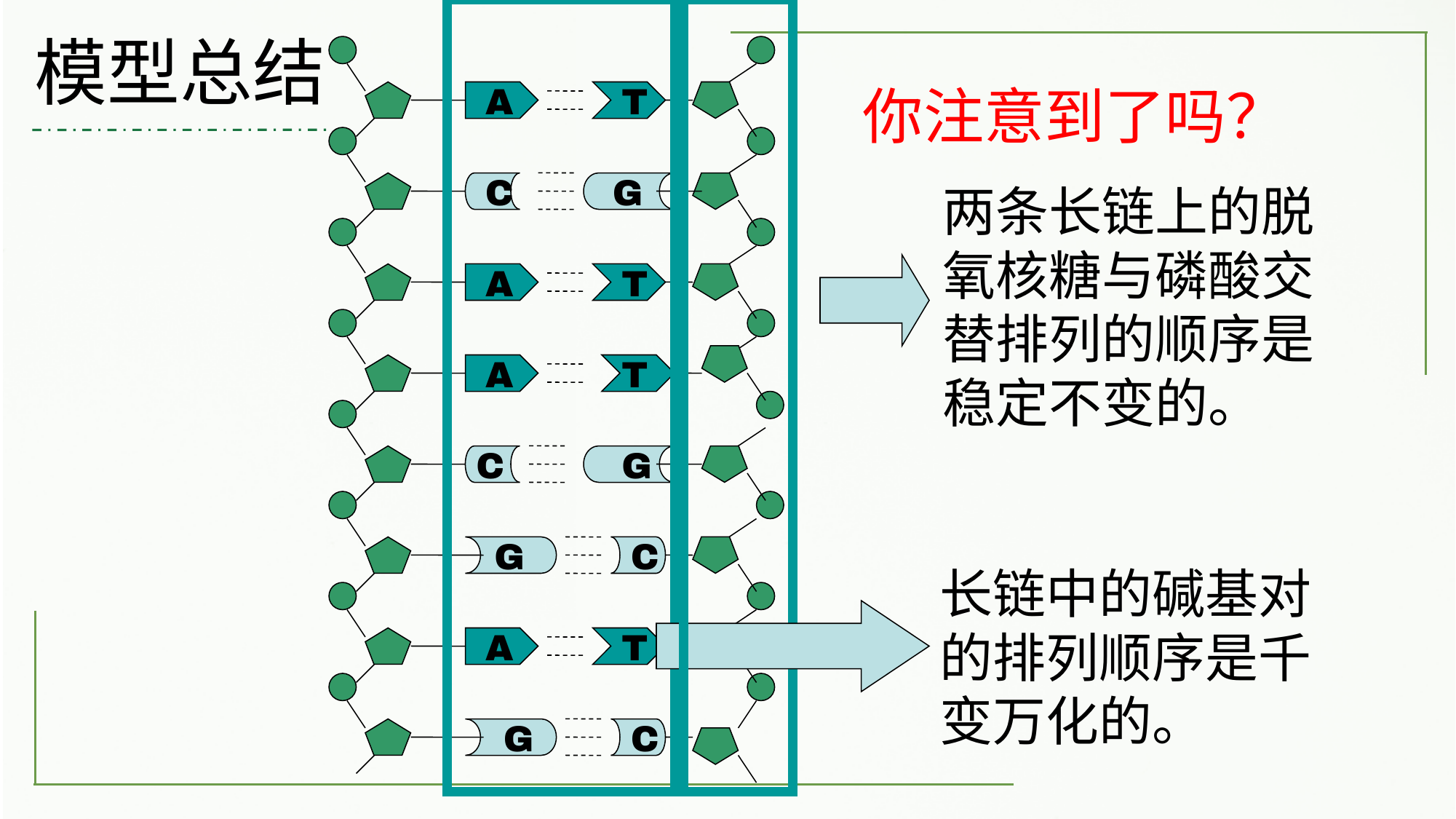

模型总结

A
T
你注意到了吗？

C
G

两条长链上的脱氧核糖与磷酸交替排列的顺序是稳定不变的。

A
T

A
T

C
G

G
C

长链中的碱基对的排列顺序是千变万化的。

A
T

G
C